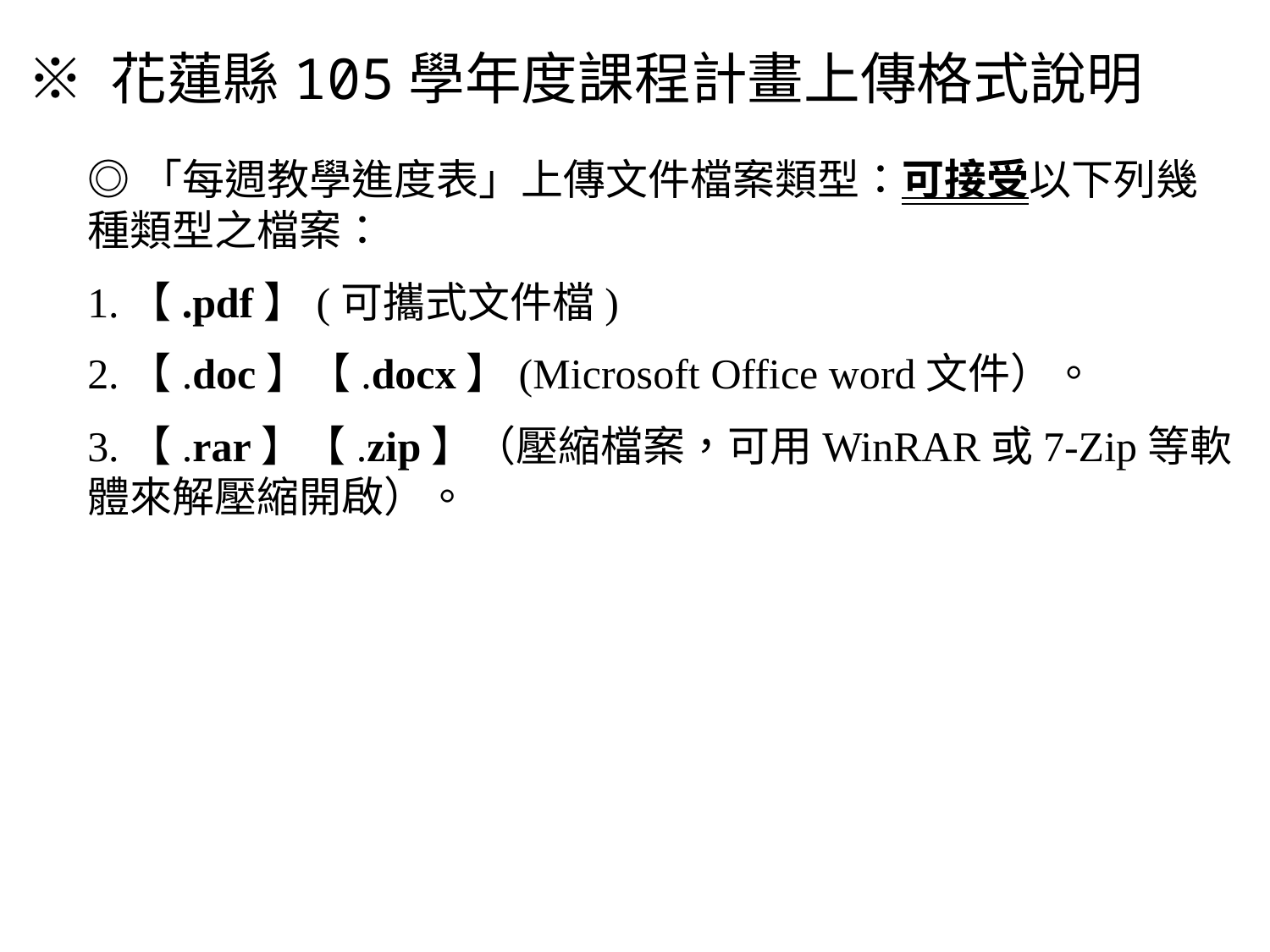

※ 花蓮縣105學年度課程計畫上傳格式說明
◎「每週教學進度表」上傳文件檔案類型：可接受以下列幾種類型之檔案：
1.【.pdf】(可攜式文件檔)
2.【.doc】【.docx】(Microsoft Office word文件）。
3.【.rar】【.zip】（壓縮檔案，可用WinRAR或7-Zip等軟體來解壓縮開啟）。